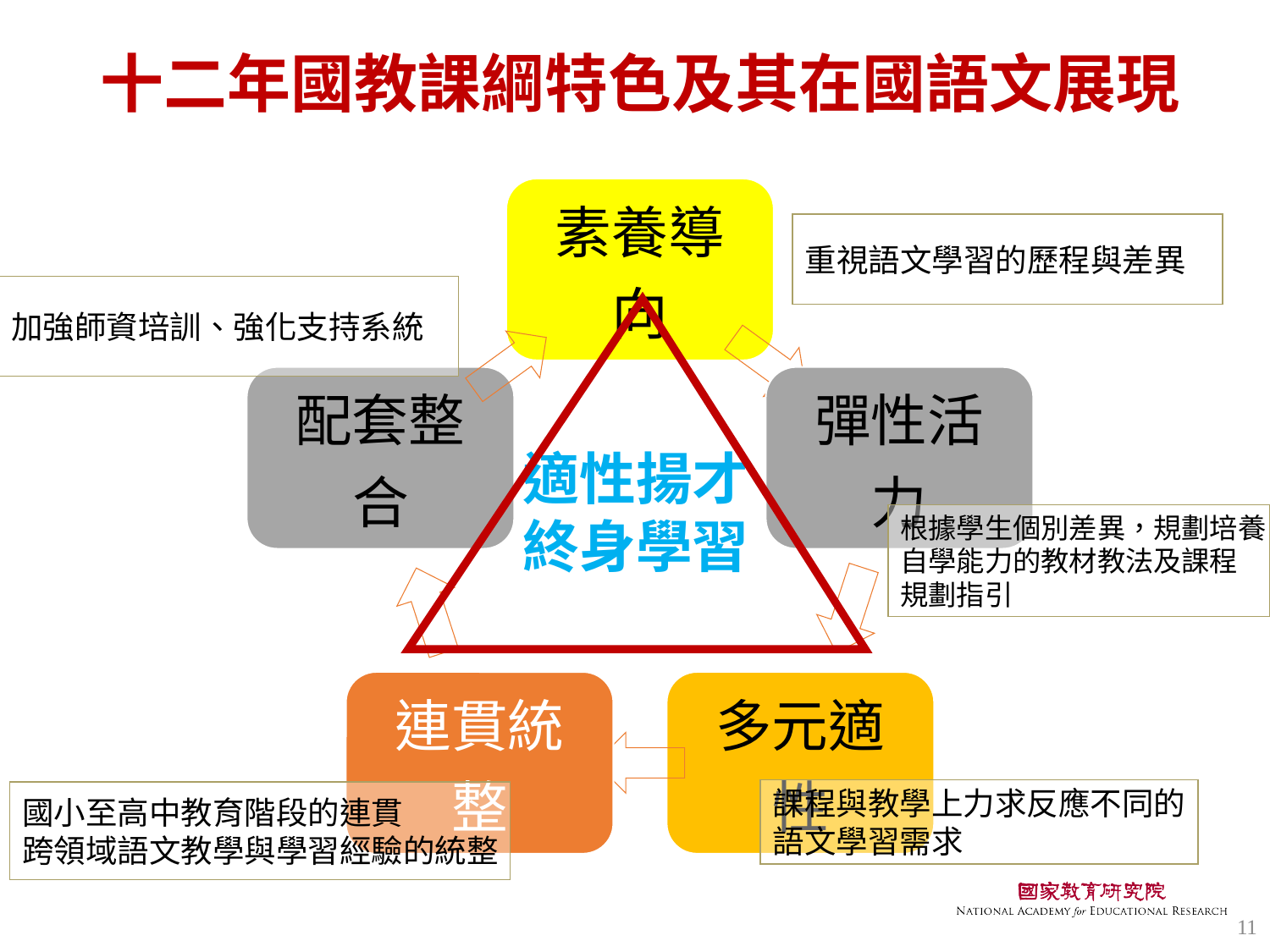

十二年國教課綱特色及其在國語文展現
素養導向
配套整合
彈性活力
重視語文學習的歷程與差異
加強師資培訓、強化支持系統

適性揚才
終身學習
根據學生個別差異，規劃培養
自學能力的教材教法及課程
規劃指引
課程與教學上力求反應不同的
語文學習需求
國小至高中教育階段的連貫
跨領域語文教學與學習經驗的統整
11